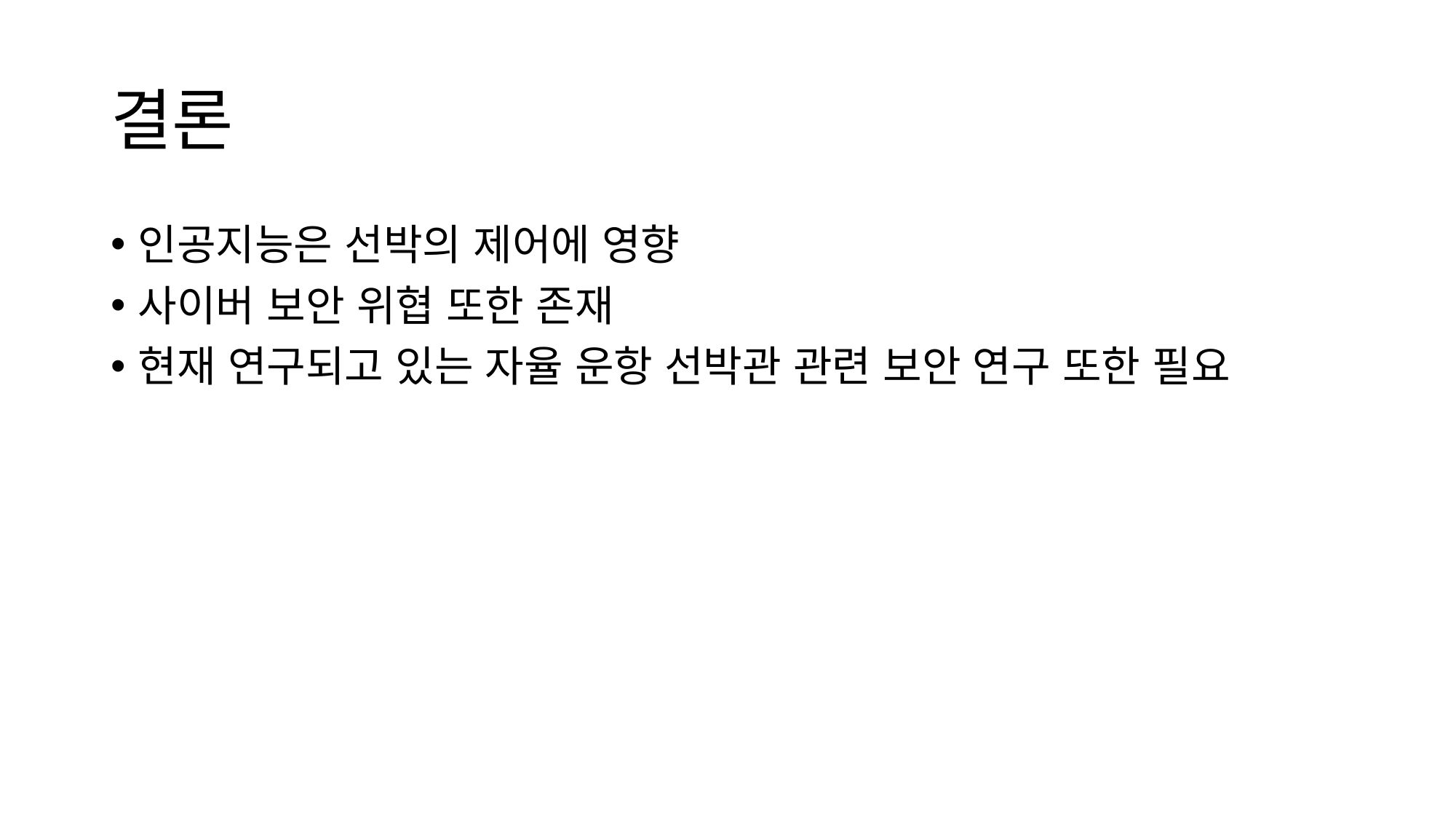

# 결론
인공지능은 선박의 제어에 영향
사이버 보안 위협 또한 존재
현재 연구되고 있는 자율 운항 선박관 관련 보안 연구 또한 필요